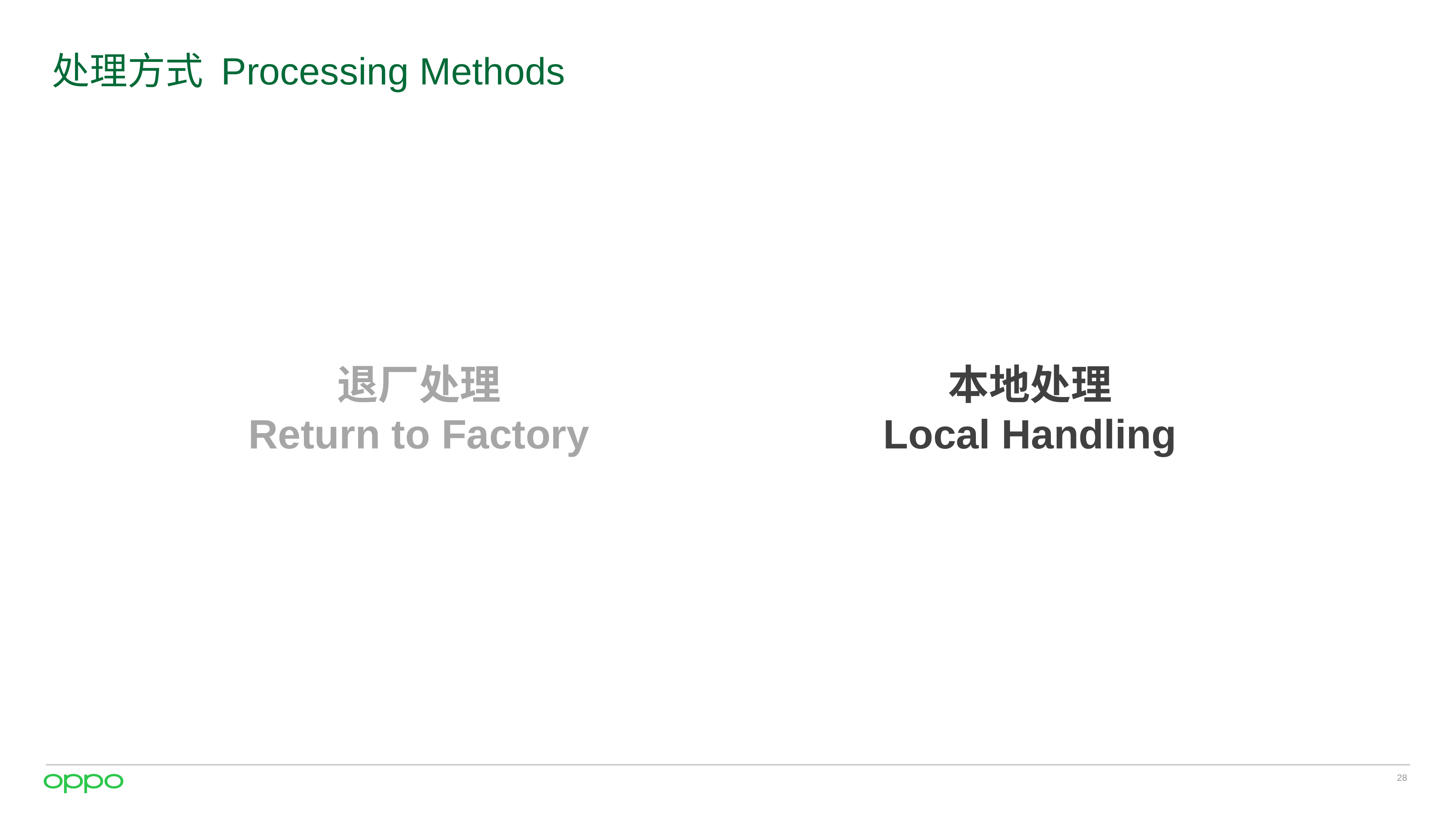

# 处理方式 Processing Methods
退厂处理
Return to Factory
本地处理
Local Handling